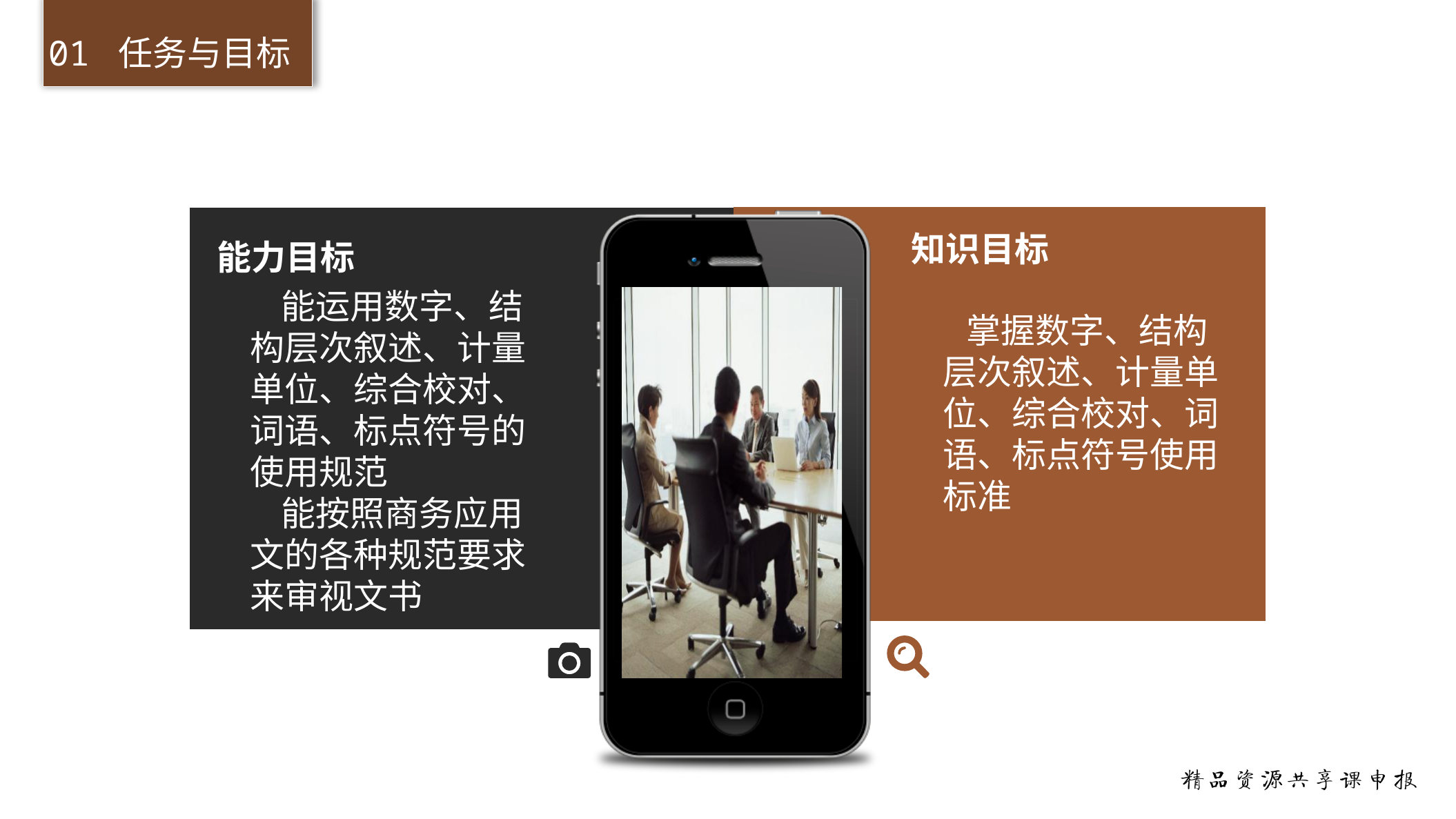

01 任务与目标

知识目标
能力目标
   能运用数字、结构层次叙述、计量单位、综合校对、词语、标点符号的使用规范
   能按照商务应用文的各种规范要求来审视文书

  掌握数字、结构层次叙述、计量单位、综合校对、词语、标点符号使用标准